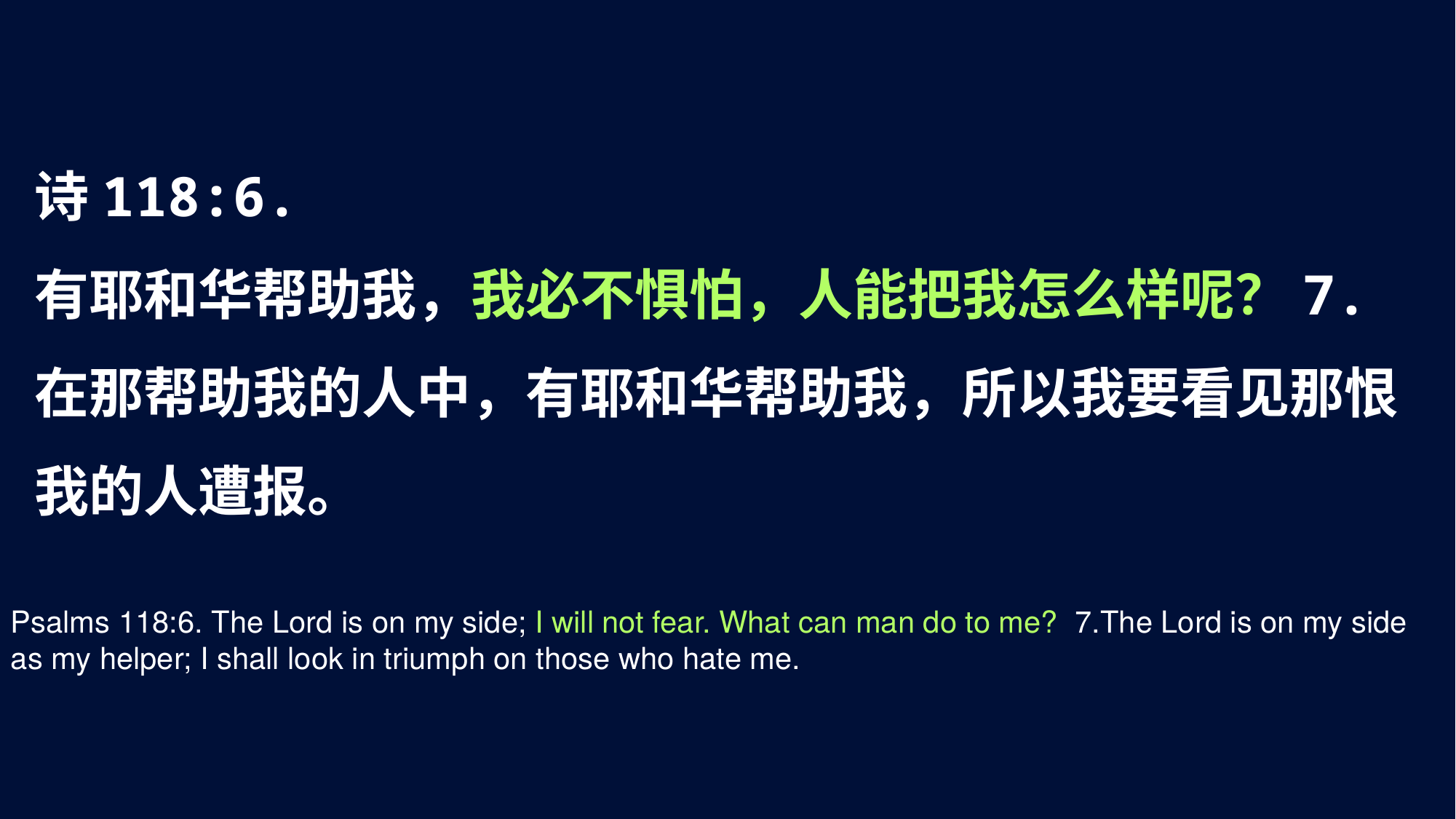

诗118:6.
有耶和华帮助我，我必不惧怕，人能把我怎么样呢？7.在那帮助我的人中，有耶和华帮助我，所以我要看见那恨我的人遭报。

Psalms 118:6. The Lord is on my side; I will not fear. What can man do to me?  7.The Lord is on my side as my helper; I shall look in triumph on those who hate me.